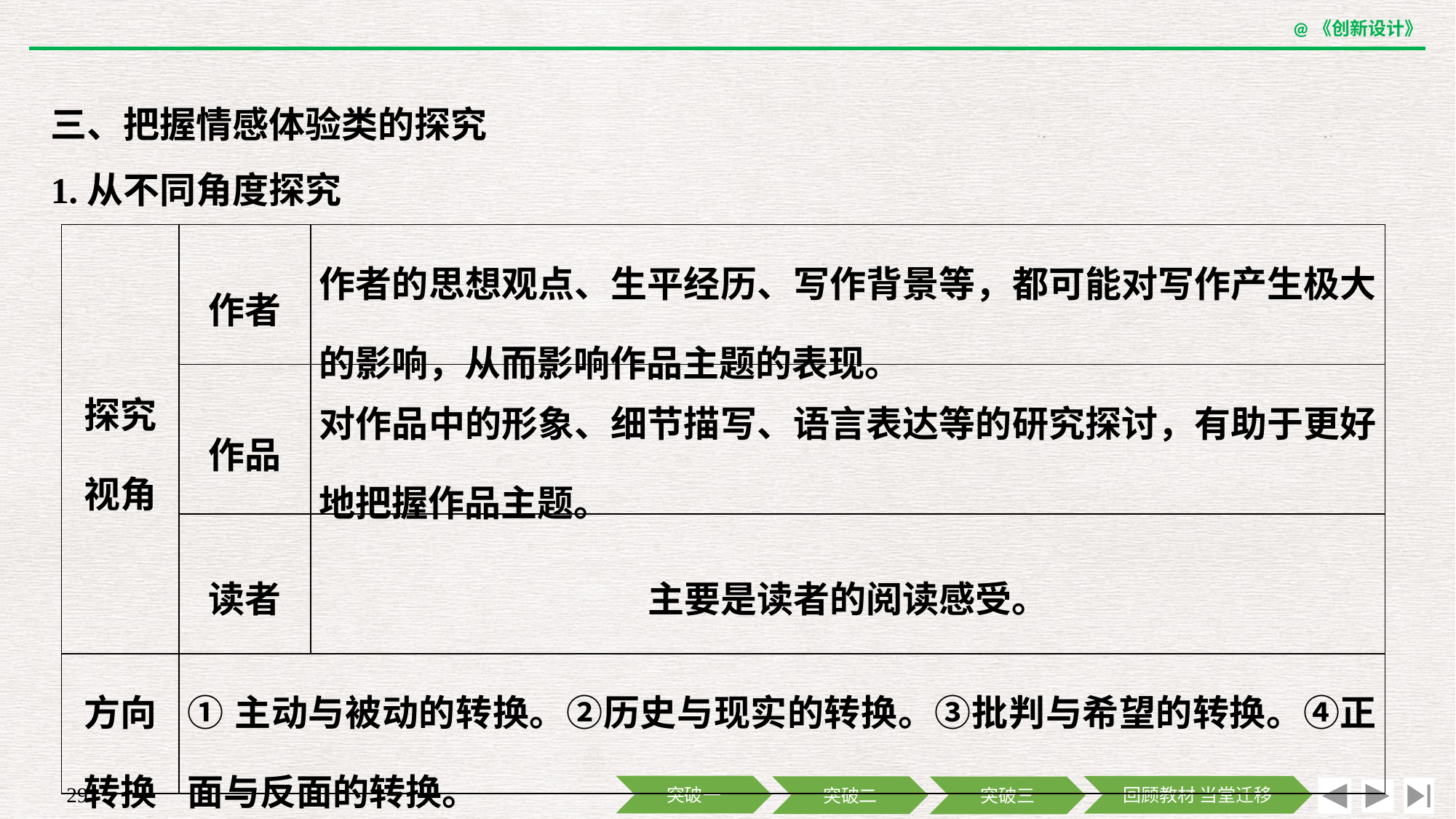

三、把握情感体验类的探究
1.从不同角度探究
| 探究 视角 | 作者 | 作者的思想观点、生平经历、写作背景等，都可能对写作产生极大的影响，从而影响作品主题的表现。 |
| --- | --- | --- |
|  | 作品 | 对作品中的形象、细节描写、语言表达等的研究探讨，有助于更好地把握作品主题。 |
|  | 读者 | 主要是读者的阅读感受。 |
| 方向转换 | ①主动与被动的转换。②历史与现实的转换。③批判与希望的转换。④正面与反面的转换。 |  |